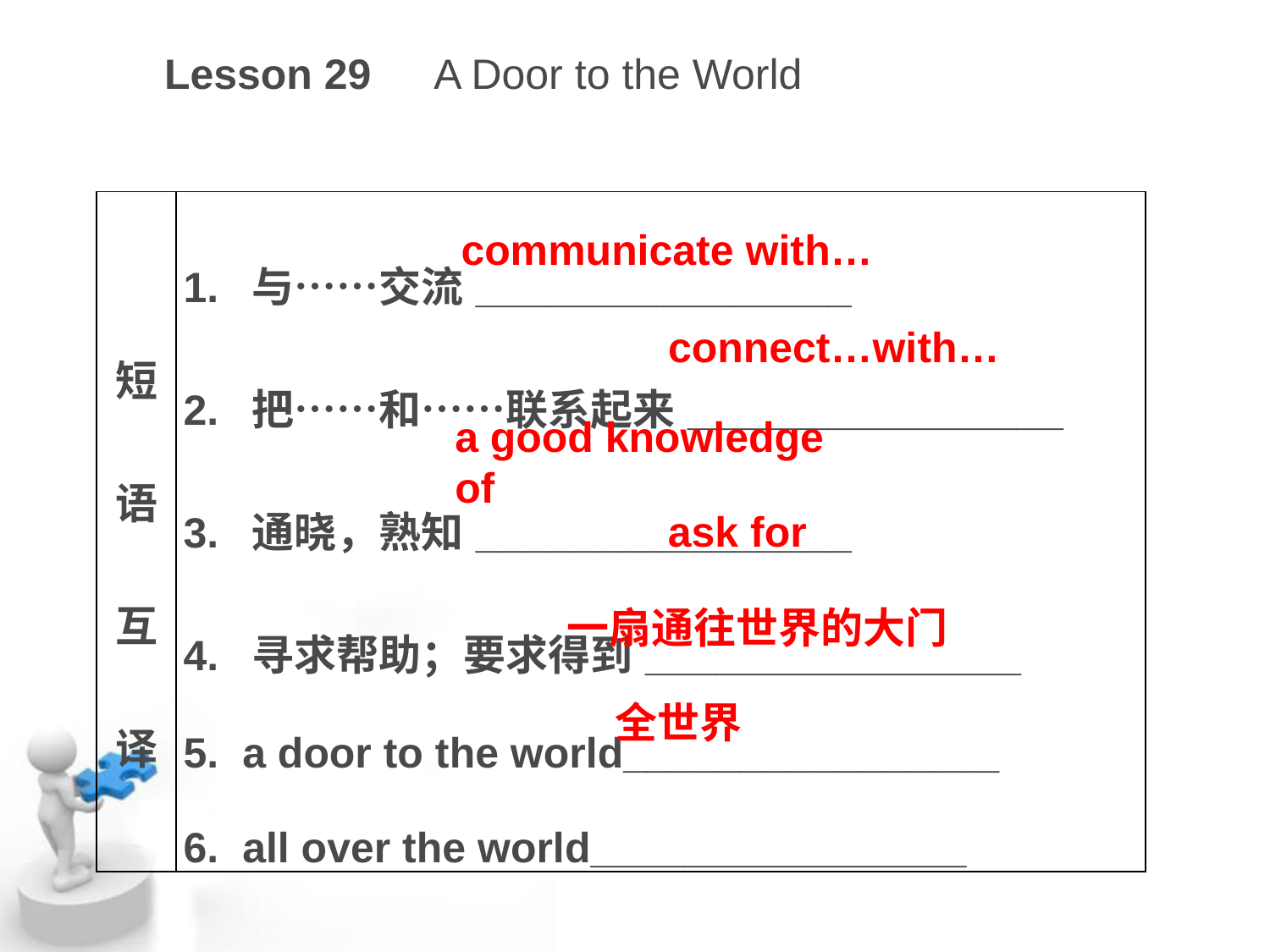

Lesson 29　A Door to the World
| 短语 互译 | 1. 与……交流\_\_\_\_\_\_\_\_\_\_\_\_\_\_\_\_ 2. 把……和……联系起来\_\_\_\_\_\_\_\_\_\_\_\_\_\_\_\_ 3. 通晓，熟知\_\_\_\_\_\_\_\_\_\_\_\_\_\_\_\_ 4. 寻求帮助；要求得到\_\_\_\_\_\_\_\_\_\_\_\_\_\_\_\_ 5. a door to the world\_\_\_\_\_\_\_\_\_\_\_\_\_\_\_\_ 6. all over the world\_\_\_\_\_\_\_\_\_\_\_\_\_\_\_\_ |
| --- | --- |
communicate with…
connect…with…
a good knowledge of
ask for
一扇通往世界的大门
全世界